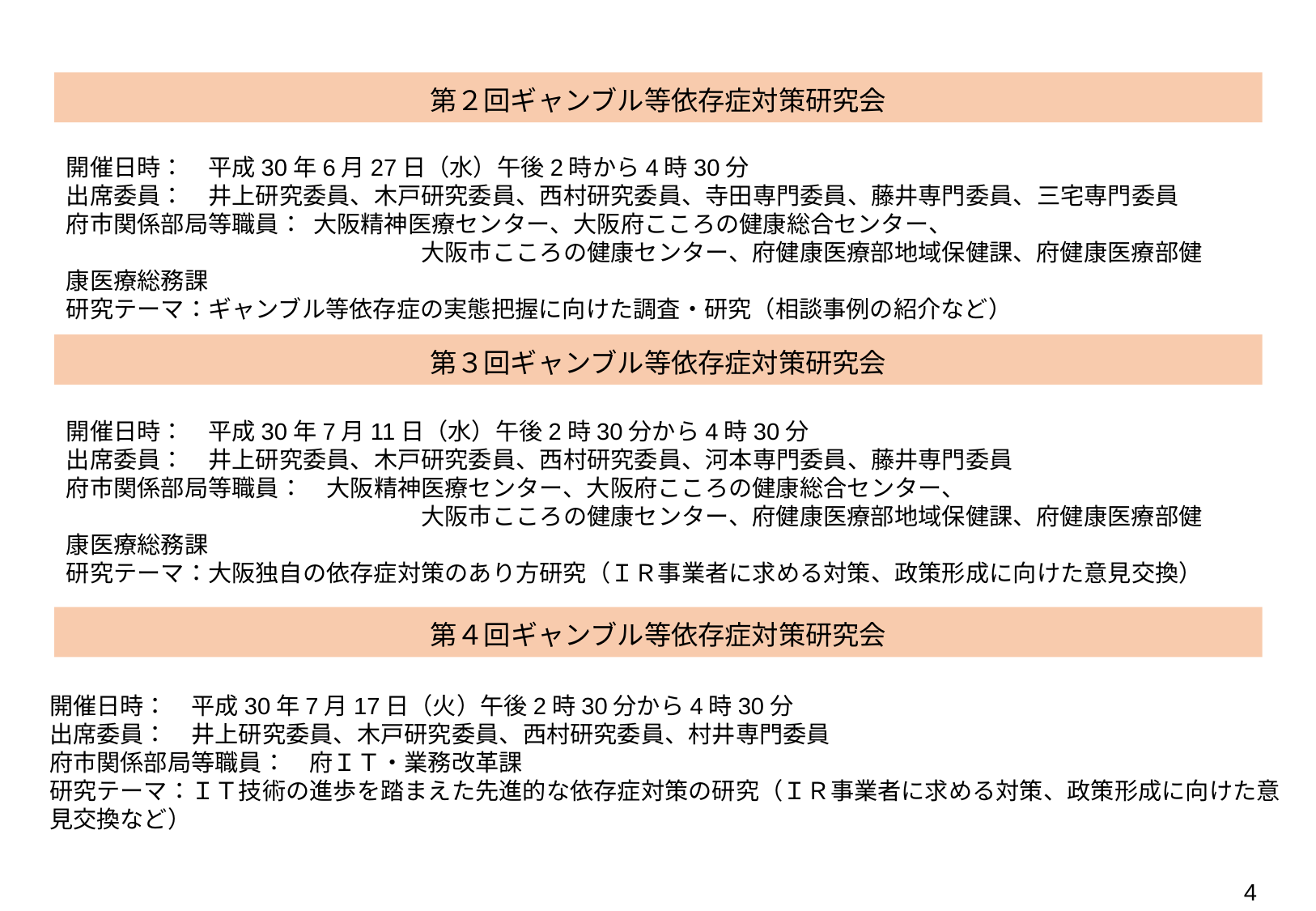

第２回ギャンブル等依存症対策研究会
開催日時：　平成30年6月27日（水）午後2時から4時30分
出席委員：　井上研究委員、木戸研究委員、西村研究委員、寺田専門委員、藤井専門委員、三宅専門委員
府市関係部局等職員：  大阪精神医療センター、大阪府こころの健康総合センター、
　　　　　　　　　　　　　　　大阪市こころの健康センター、府健康医療部地域保健課、府健康医療部健康医療総務課
研究テーマ：ギャンブル等依存症の実態把握に向けた調査・研究（相談事例の紹介など）
第３回ギャンブル等依存症対策研究会
開催日時：　平成30年7月11日（水）午後2時30分から4時30分
出席委員：　井上研究委員、木戸研究委員、西村研究委員、河本専門委員、藤井専門委員
府市関係部局等職員：　大阪精神医療センター、大阪府こころの健康総合センター、
　　　　　　　　　　　　　　　大阪市こころの健康センター、府健康医療部地域保健課、府健康医療部健康医療総務課
研究テーマ：大阪独自の依存症対策のあり方研究（ＩＲ事業者に求める対策、政策形成に向けた意見交換）
第４回ギャンブル等依存症対策研究会
開催日時：　平成30年7月17日（火）午後2時30分から4時30分
出席委員：　井上研究委員、木戸研究委員、西村研究委員、村井専門委員
府市関係部局等職員：　府ＩＴ・業務改革課
研究テーマ：ＩＴ技術の進歩を踏まえた先進的な依存症対策の研究（ＩＲ事業者に求める対策、政策形成に向けた意見交換など）

4